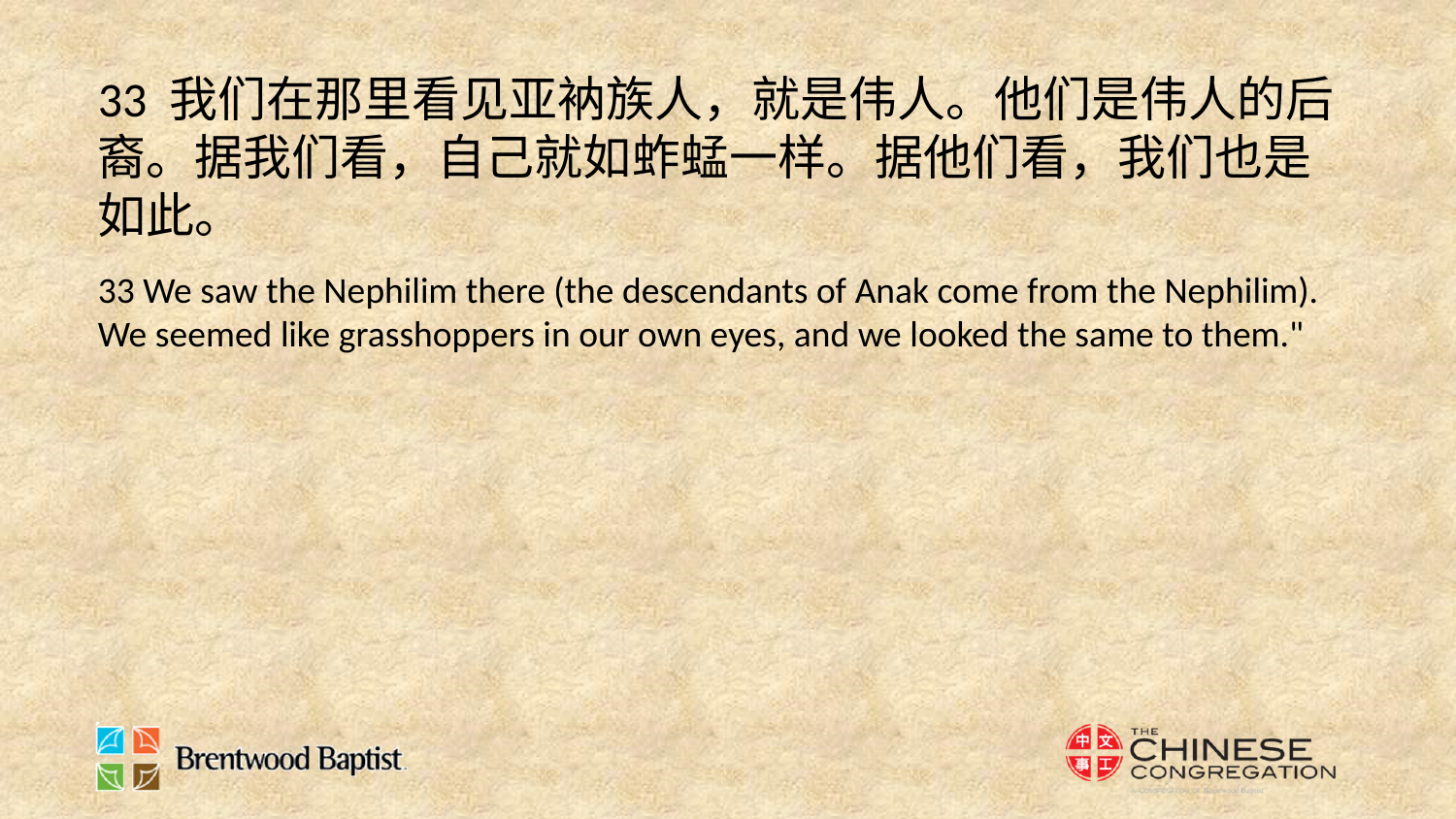

33 我们在那里看见亚衲族人，就是伟人。他们是伟人的后裔。据我们看，自己就如蚱蜢一样。据他们看，我们也是如此。

33 We saw the Nephilim there (the descendants of Anak come from the Nephilim). We seemed like grasshoppers in our own eyes, and we looked the same to them."